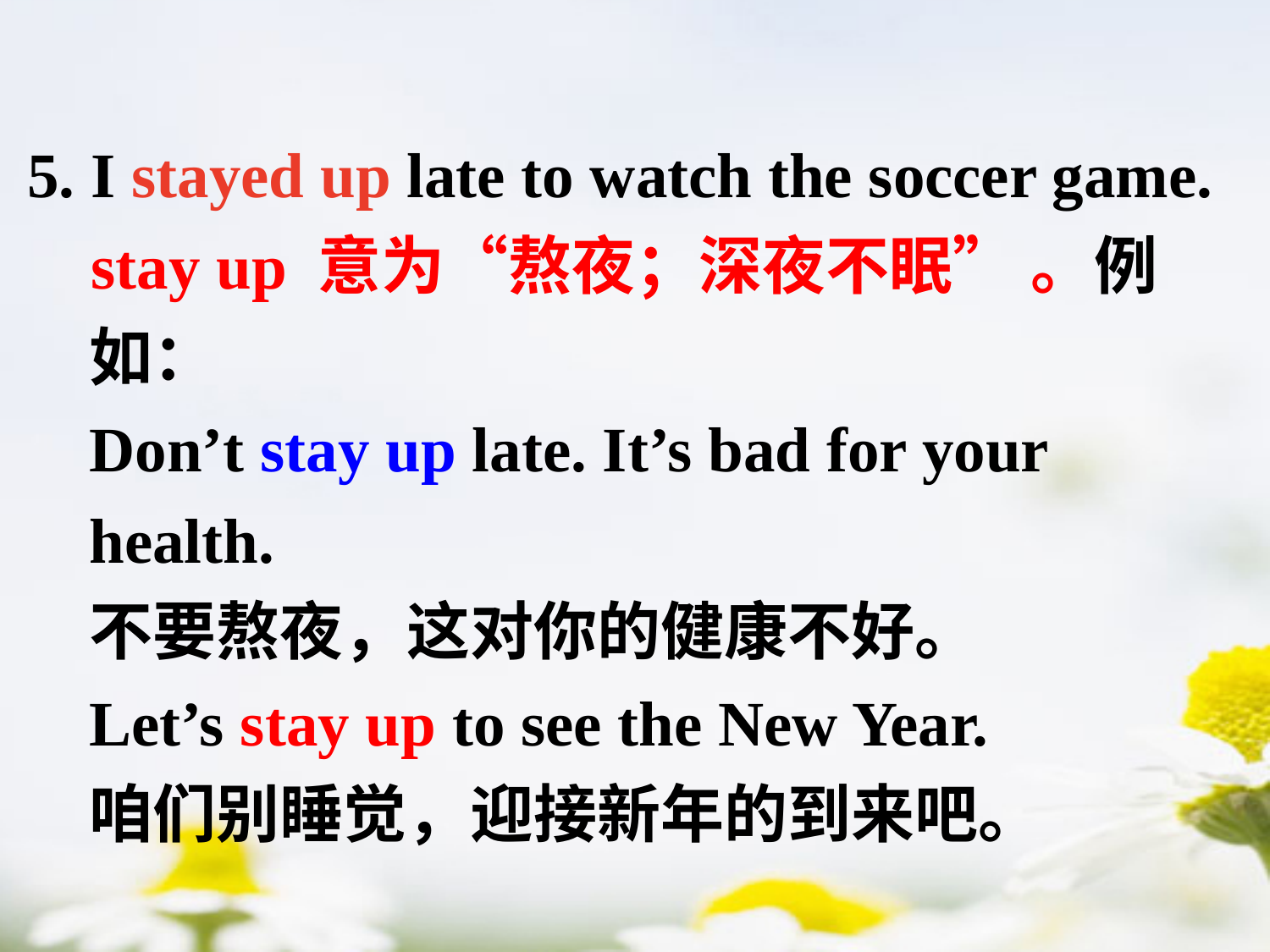

5. I stayed up late to watch the soccer game.
    stay up 意为“熬夜；深夜不眠” 。例如：
	Don’t stay up late. It’s bad for your health.
	不要熬夜，这对你的健康不好。
	Let’s stay up to see the New Year.
	咱们别睡觉，迎接新年的到来吧。